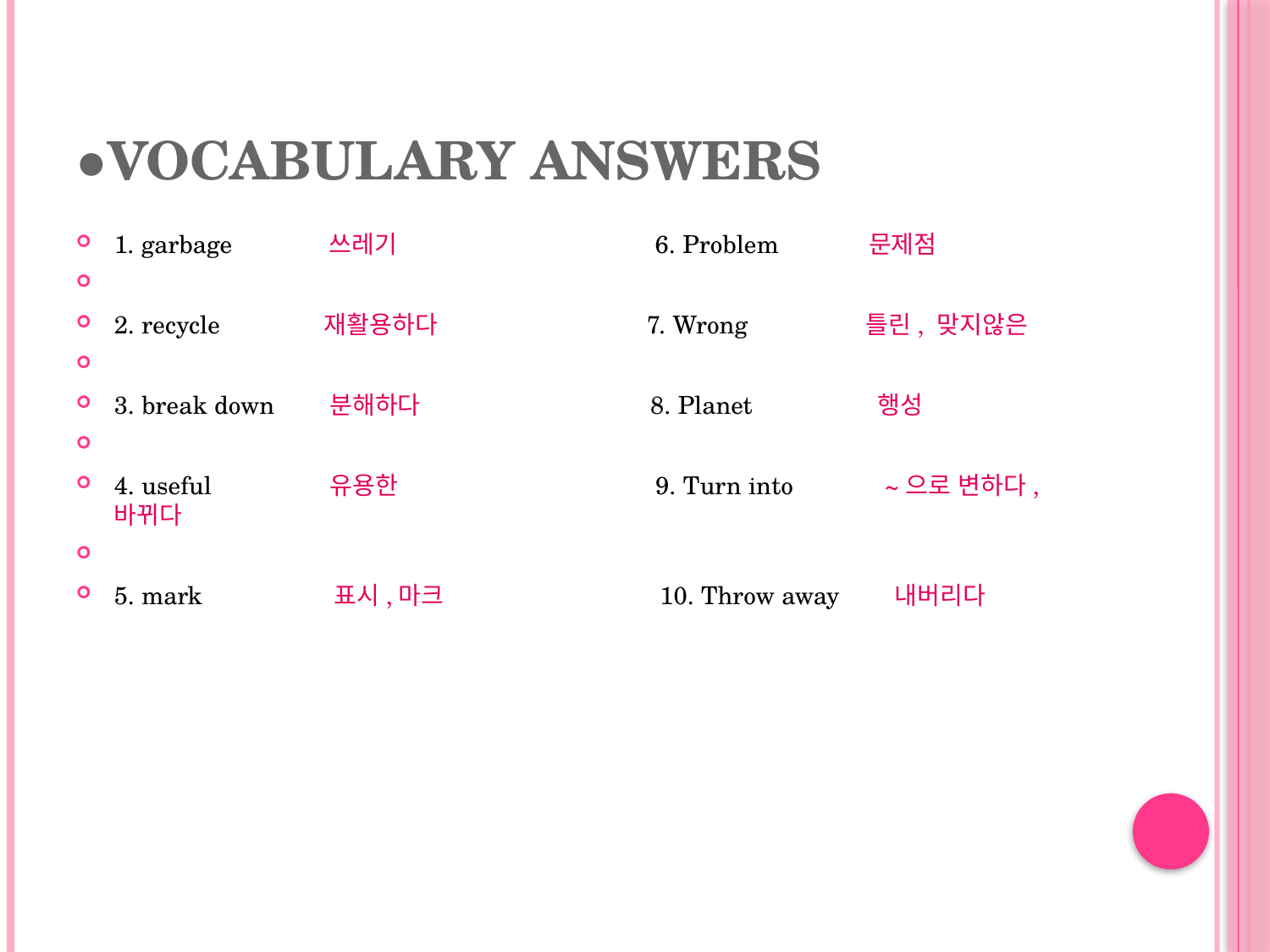

# ●Vocabulary answers
1. garbage             쓰레기                                    6. Problem            문제점

2. recycle              재활용하다                             7. Wrong                틀린, 맞지않은

3. break down       분해하다                                8. Planet                 행성

4. useful                유용한                                    9. Turn into             ~으로 변하다, 바뀌다

5. mark                  표시,마크                              10. Throw away       내버리다